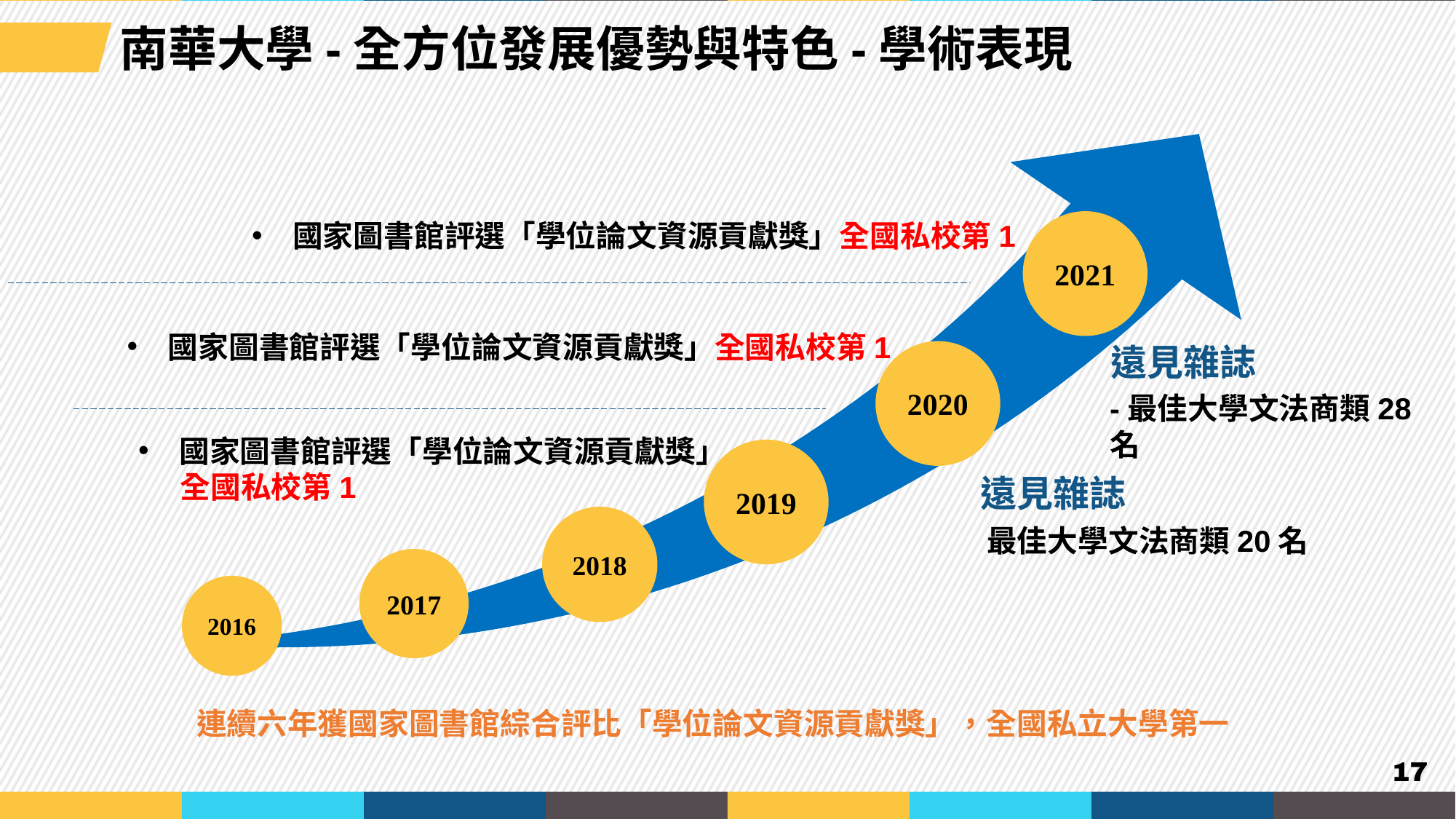

南華大學-全方位發展優勢與特色-學術表現

國家圖書館評選「學位論文資源貢獻獎」全國私校第1
2021
3
國家圖書館評選「學位論文資源貢獻獎」全國私校第1
遠見雜誌
2020
-最佳大學文法商類28名
國家圖書館評選「學位論文資源貢獻獎」
     全國私校第1
2019
遠見雜誌
2018
最佳大學文法商類20名
2017
2016
連續六年獲國家圖書館綜合評比「學位論文資源貢獻獎」，全國私立大學第一